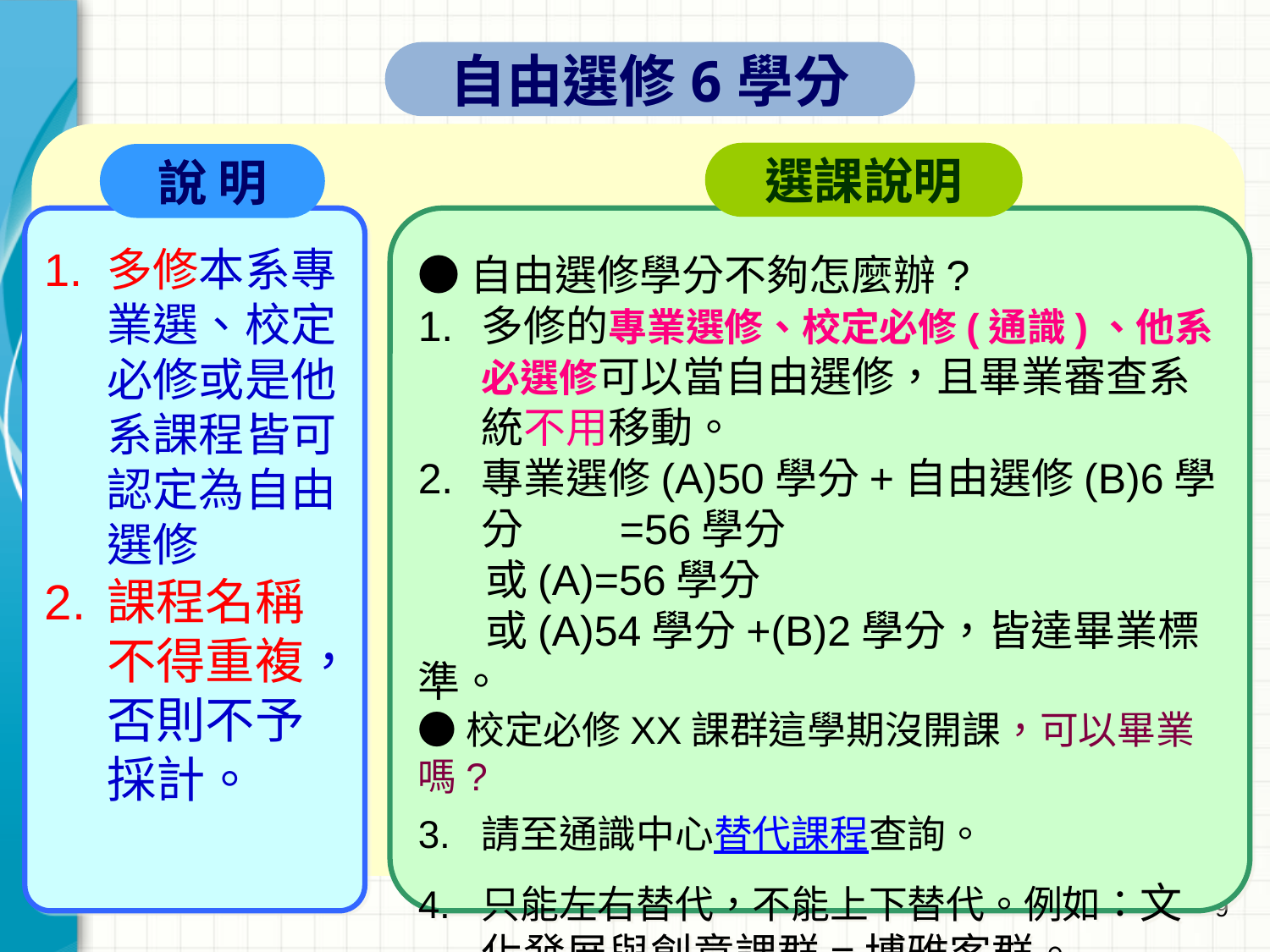

自由選修6學分

選課說明
說 明
多修本系專業選、校定必修或是他系課程皆可認定為自由選修
課程名稱不得重複，否則不予採計。
●自由選修學分不夠怎麼辦?
多修的專業選修、校定必修(通識)、他系必選修可以當自由選修，且畢業審查系統不用移動。
專業選修(A)50學分+自由選修(B)6學分         =56學分
      或(A)=56學分
      或(A)54學分+(B)2學分，皆達畢業標準。
●校定必修XX課群這學期沒開課，可以畢業嗎?
請至通識中心替代課程查詢。
只能左右替代，不能上下替代。例如：文化發展與創意課群=博雅客群。
9